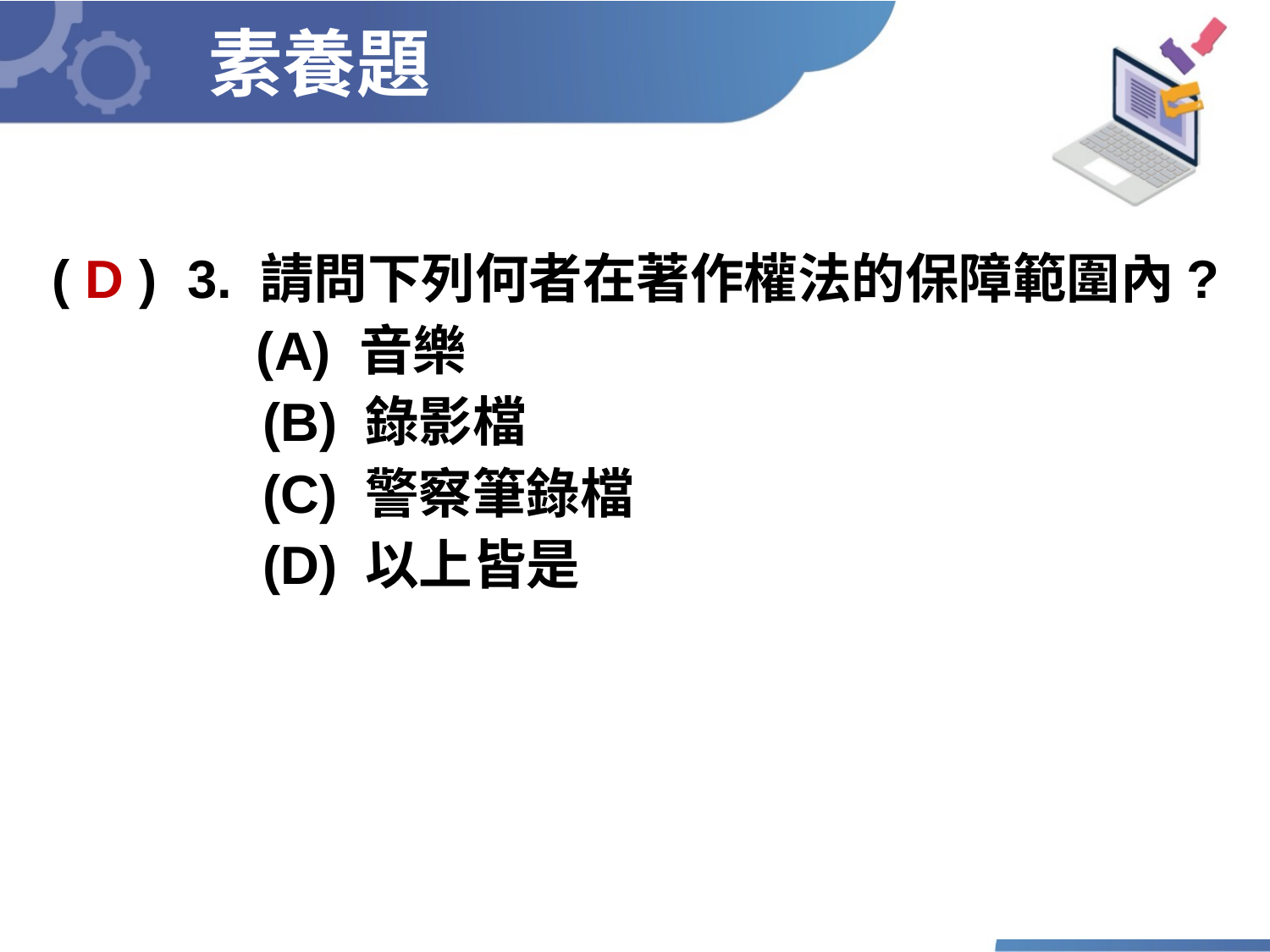

素養題
( D )  3. 請問下列何者在著作權法的保障範圍內?
	            (A) 音樂
              (B) 錄影檔
              (C) 警察筆錄檔
              (D) 以上皆是